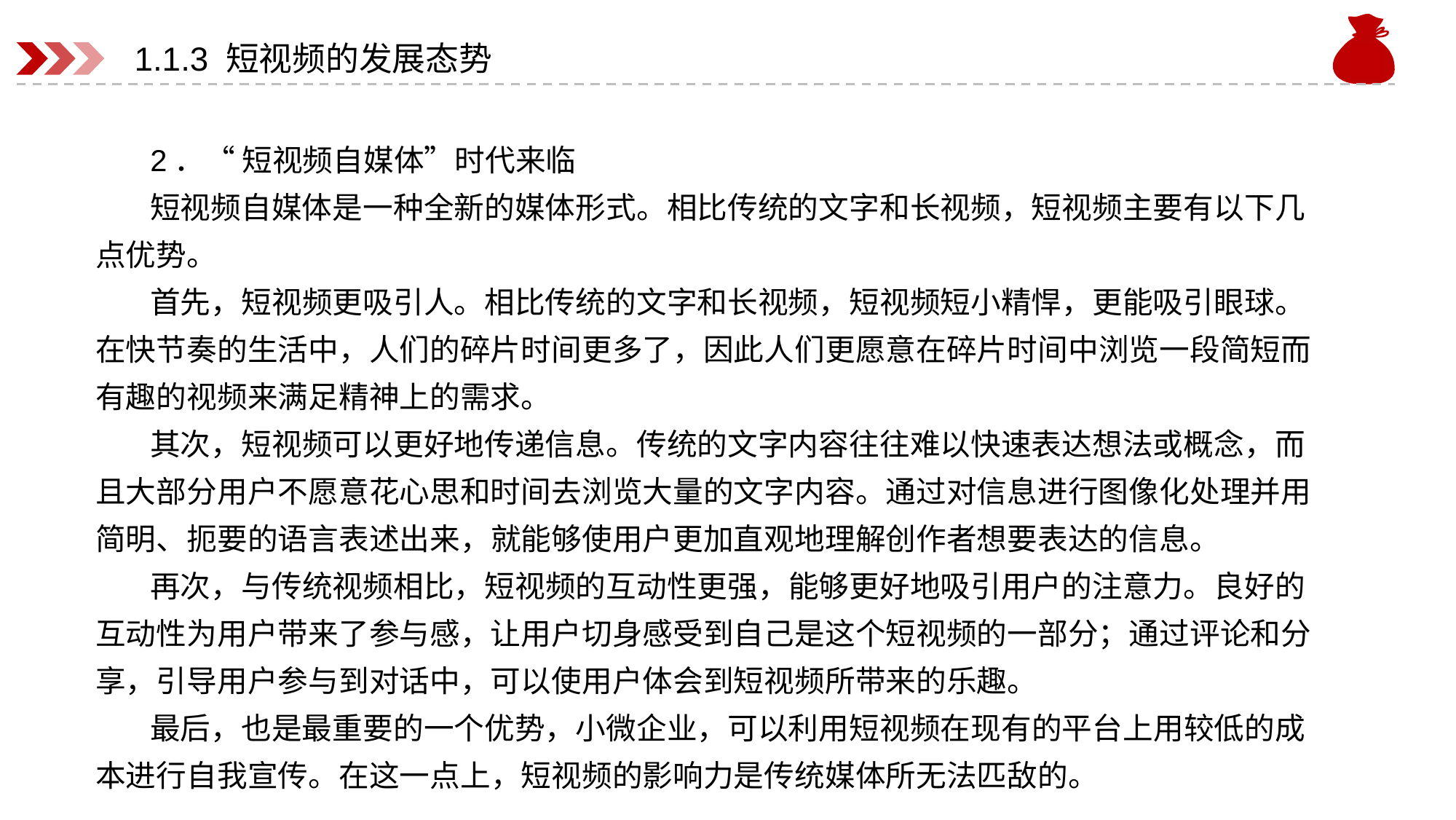

# 1.1.3 短视频的发展态势
8
2．“ 短视频自媒体”时代来临
短视频自媒体是一种全新的媒体形式。相比传统的文字和长视频，短视频主要有以下几点优势。
首先，短视频更吸引人。相比传统的文字和长视频，短视频短小精悍，更能吸引眼球。在快节奏的生活中，人们的碎片时间更多了，因此人们更愿意在碎片时间中浏览一段简短而有趣的视频来满足精神上的需求。
其次，短视频可以更好地传递信息。传统的文字内容往往难以快速表达想法或概念，而且大部分用户不愿意花心思和时间去浏览大量的文字内容。通过对信息进行图像化处理并用简明、扼要的语言表述出来，就能够使用户更加直观地理解创作者想要表达的信息。
再次，与传统视频相比，短视频的互动性更强，能够更好地吸引用户的注意力。良好的互动性为用户带来了参与感，让用户切身感受到自己是这个短视频的一部分；通过评论和分享，引导用户参与到对话中，可以使用户体会到短视频所带来的乐趣。
最后，也是最重要的一个优势，小微企业，可以利用短视频在现有的平台上用较低的成本进行自我宣传。在这一点上，短视频的影响力是传统媒体所无法匹敌的。